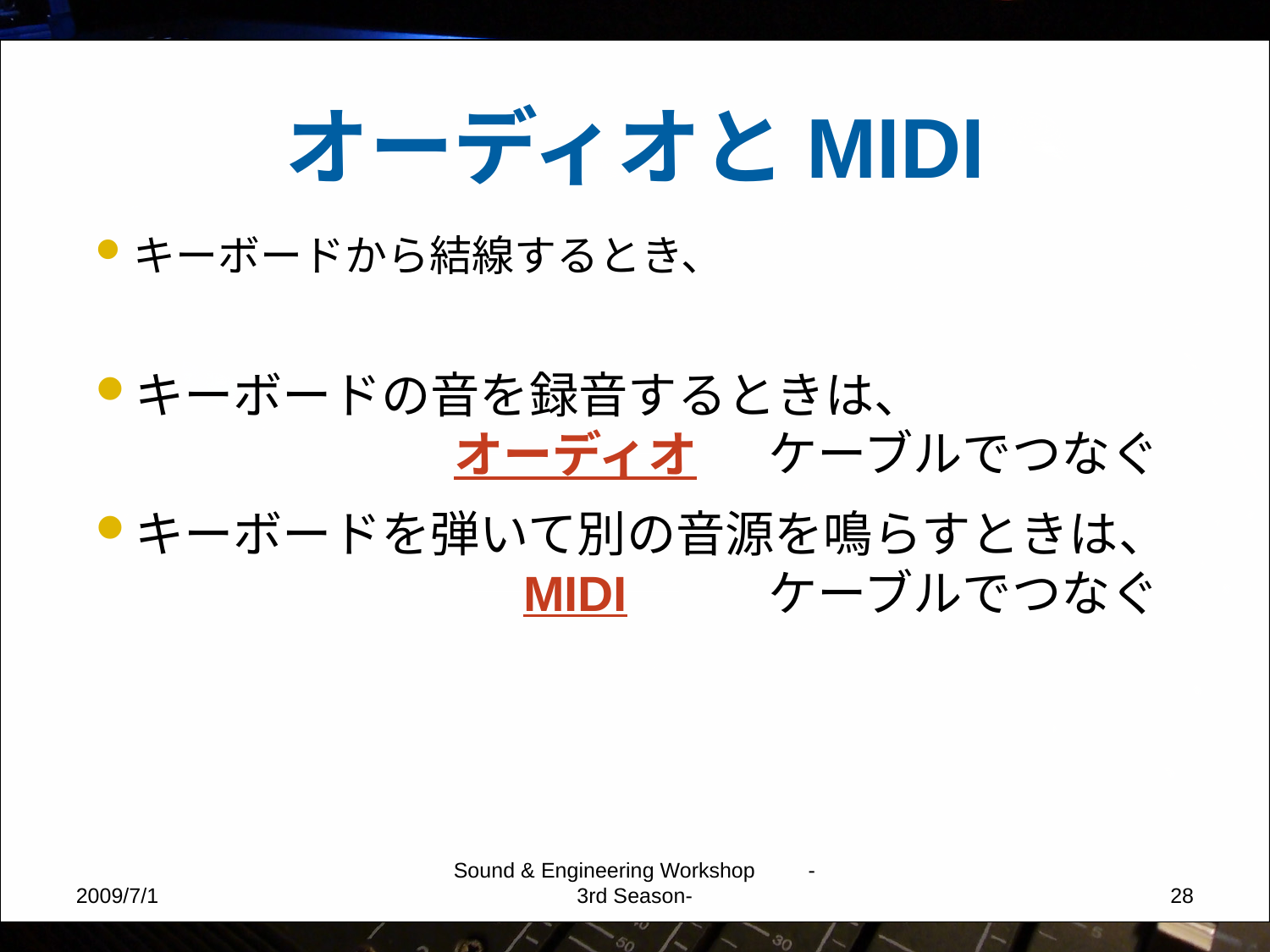

# オーディオとMIDI
キーボードから結線するとき、

キーボードの音を録音するときは、
					ケーブルでつなぐ
キーボードを弾いて別の音源を鳴らすときは、
					ケーブルでつなぐ
オーディオ
MIDI
2009/7/1
Sound & Engineering Workshop         -3rd Season-
28